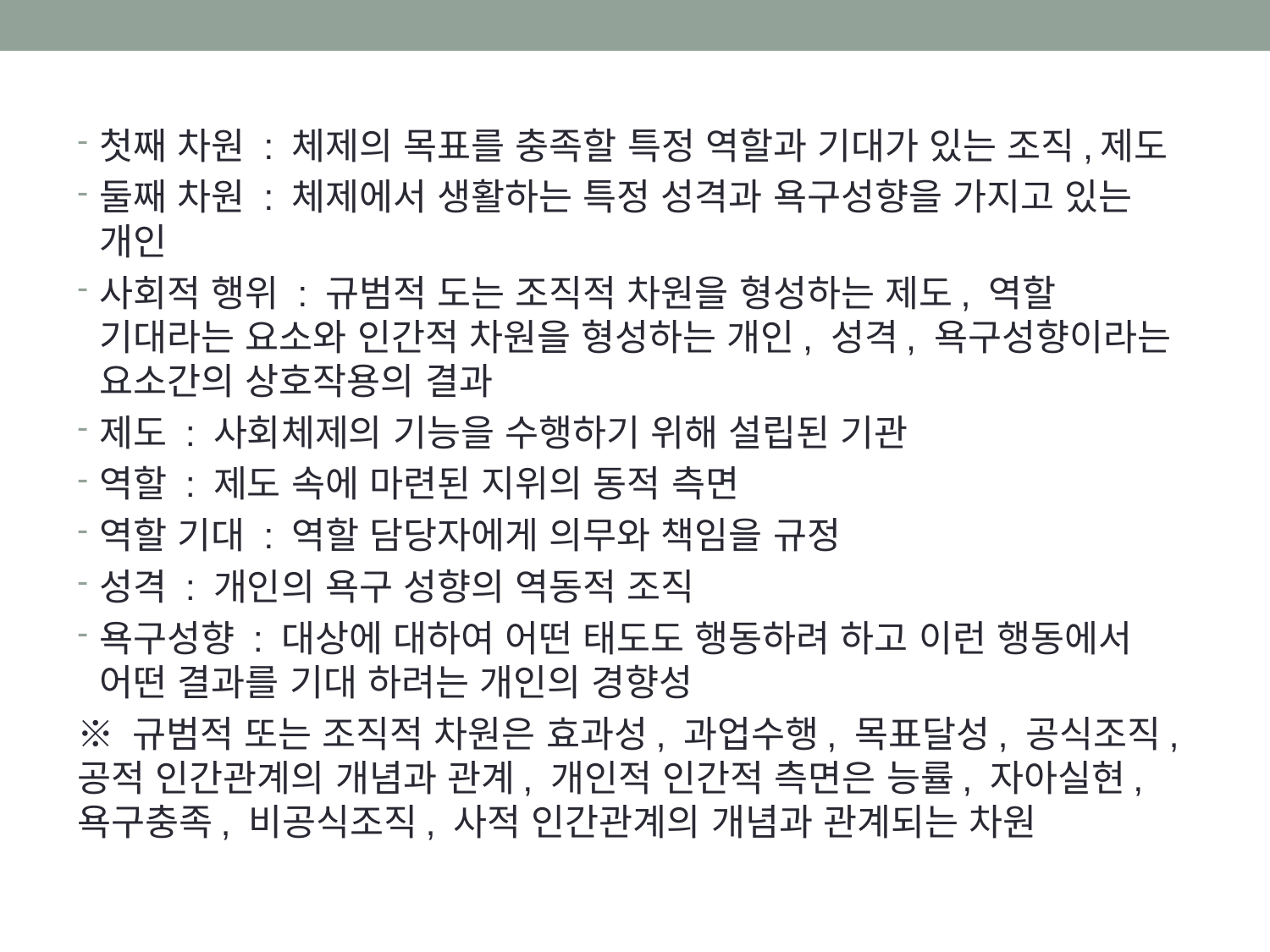

첫째 차원 : 체제의 목표를 충족할 특정 역할과 기대가 있는 조직,제도
둘째 차원 : 체제에서 생활하는 특정 성격과 욕구성향을 가지고 있는 개인
사회적 행위 : 규범적 도는 조직적 차원을 형성하는 제도, 역할 기대라는 요소와 인간적 차원을 형성하는 개인, 성격, 욕구성향이라는 요소간의 상호작용의 결과
제도 : 사회체제의 기능을 수행하기 위해 설립된 기관
역할 : 제도 속에 마련된 지위의 동적 측면
역할 기대 : 역할 담당자에게 의무와 책임을 규정
성격 : 개인의 욕구 성향의 역동적 조직
욕구성향 : 대상에 대하여 어떤 태도도 행동하려 하고 이런 행동에서 어떤 결과를 기대 하려는 개인의 경향성
※ 규범적 또는 조직적 차원은 효과성, 과업수행, 목표달성, 공식조직, 공적 인간관계의 개념과 관계, 개인적 인간적 측면은 능률, 자아실현, 욕구충족, 비공식조직, 사적 인간관계의 개념과 관계되는 차원